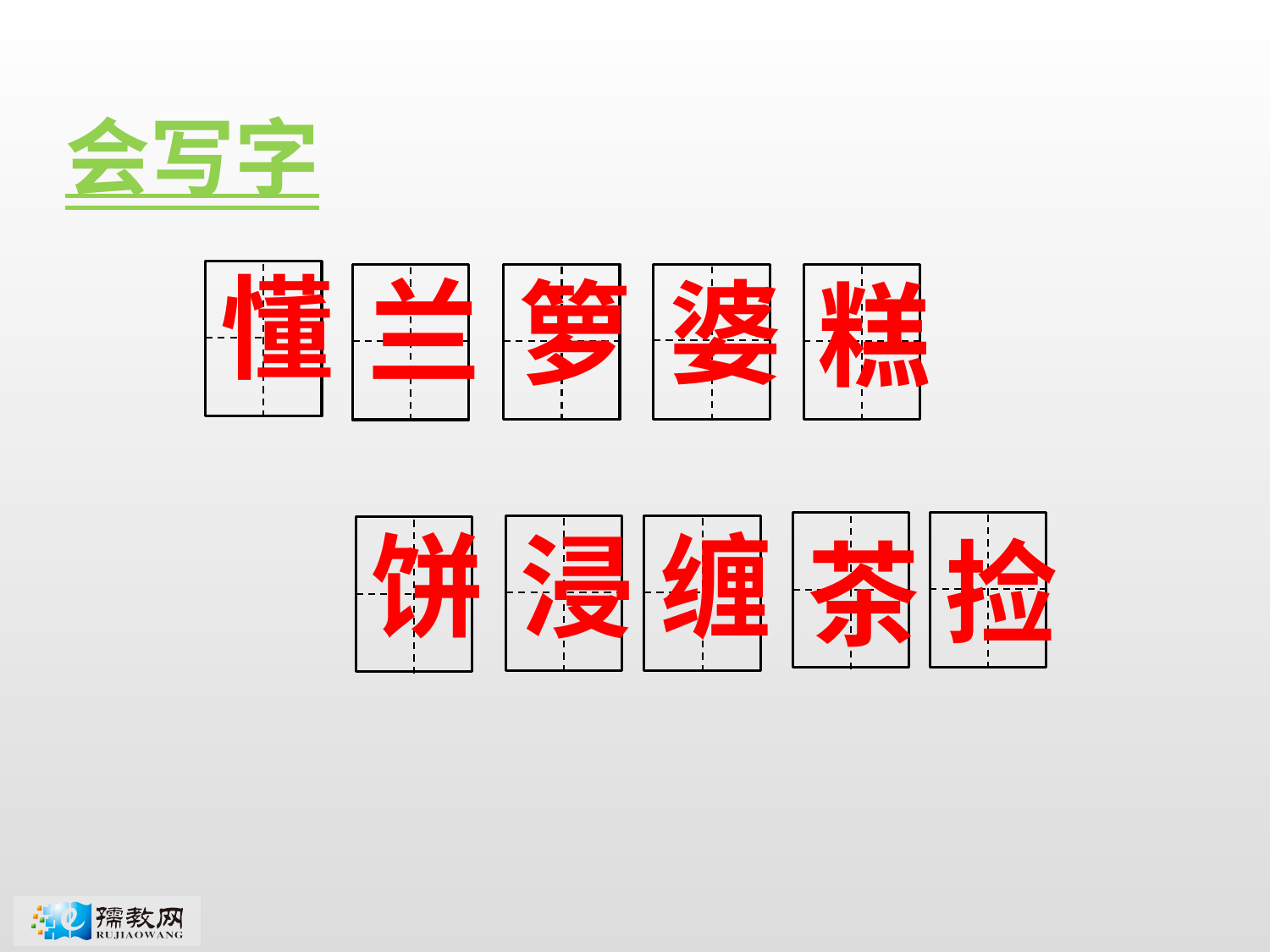

会写字
懂
兰
婆
箩
糕

饼
缠
浸

捡

茶